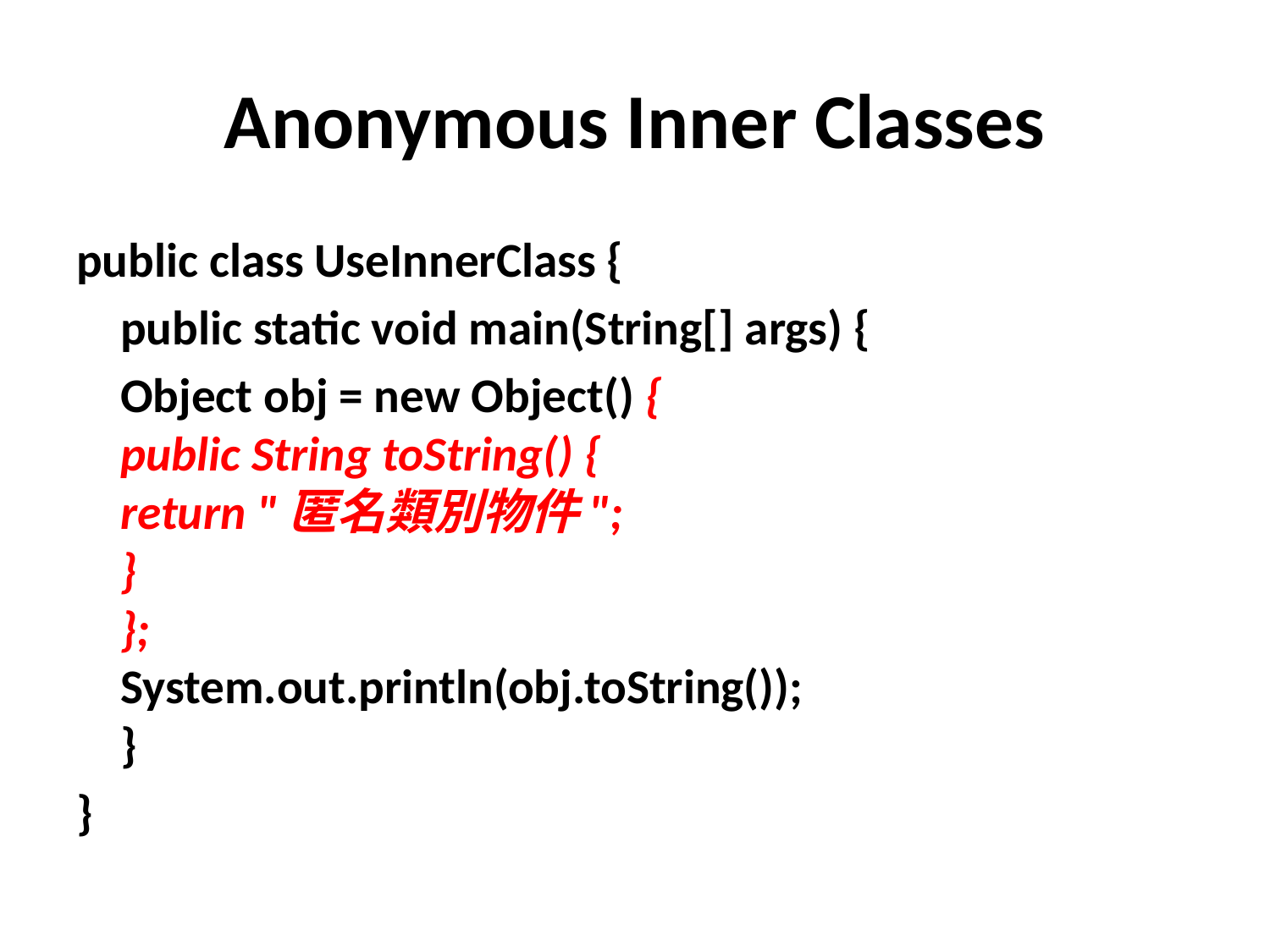

# Anonymous Inner Classes
public class UseInnerClass {
	public static void main(String[] args) {
		Object obj = new Object() {
		public String toString() {
			return "匿名類別物件";
		}
	};
	System.out.println(obj.toString());
}
}